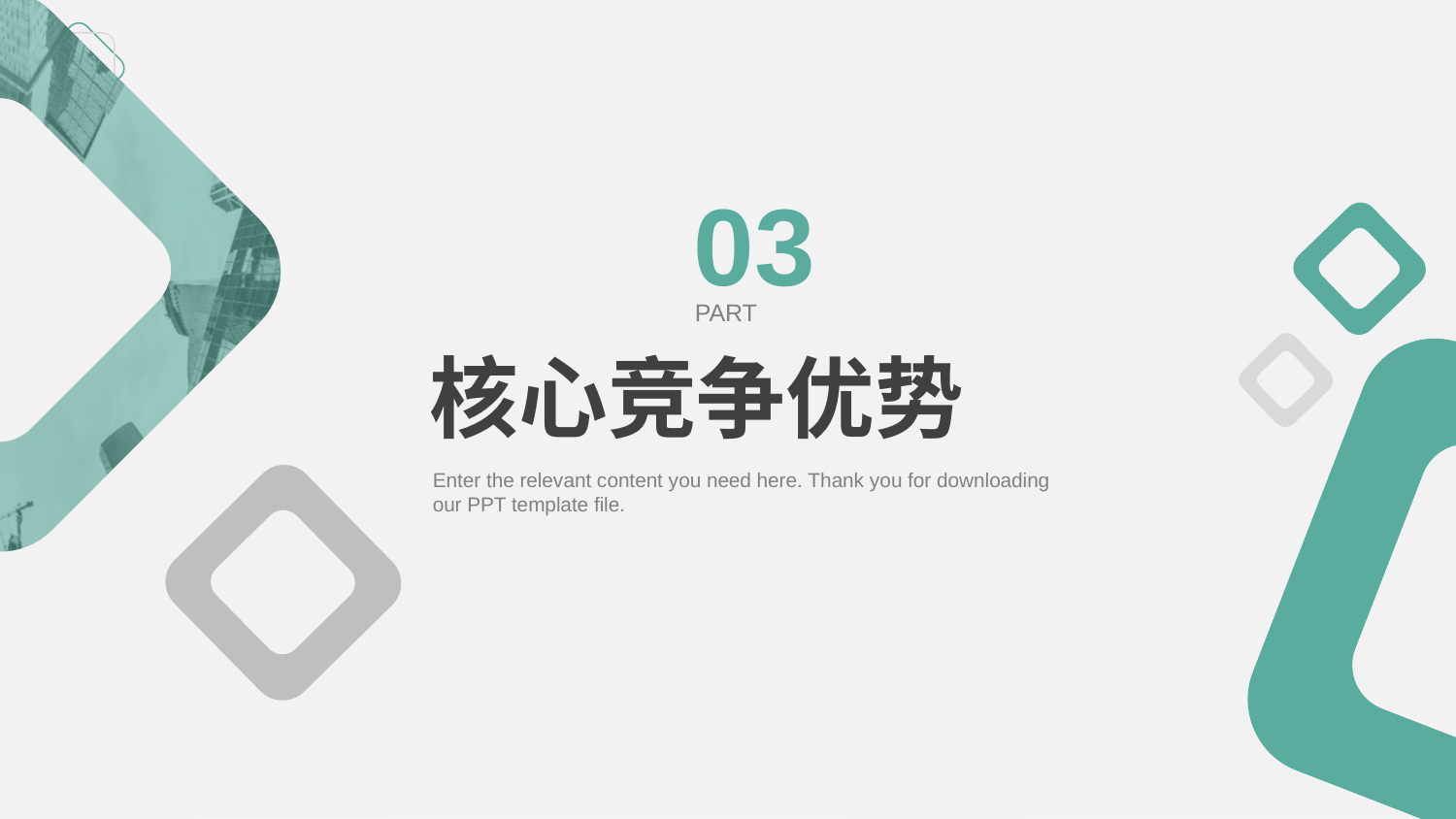

03

PART
核心竞争优势

Enter the relevant content you need here. Thank you for downloading our PPT template file.